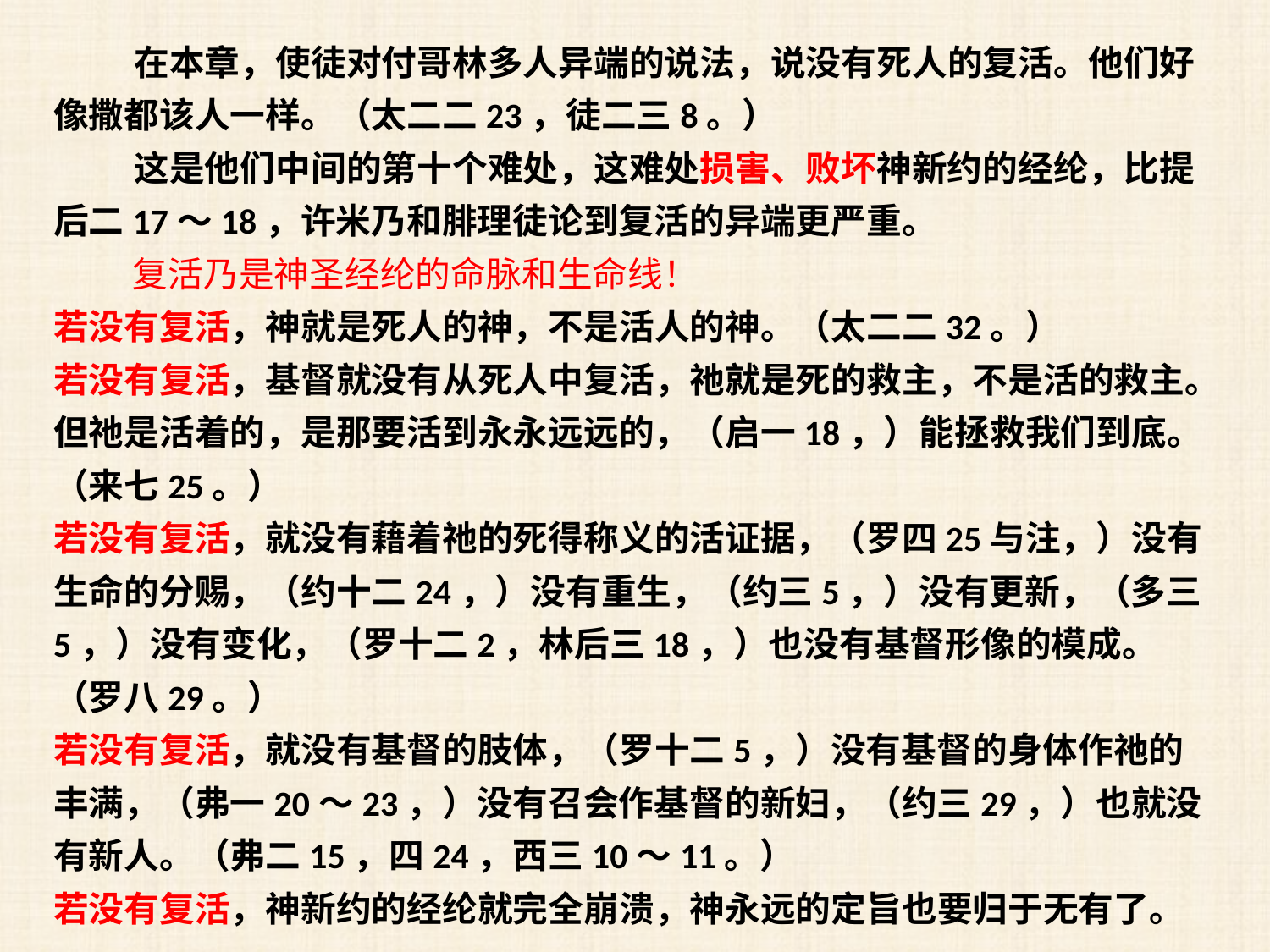

在本章，使徒对付哥林多人异端的说法，说没有死人的复活。他们好像撒都该人一样。（太二二23，徒二三8。）
         这是他们中间的第十个难处，这难处损害、败坏神新约的经纶，比提后二17～18，许米乃和腓理徒论到复活的异端更严重。
         复活乃是神圣经纶的命脉和生命线！
若没有复活，神就是死人的神，不是活人的神。（太二二32。）
若没有复活，基督就没有从死人中复活，祂就是死的救主，不是活的救主。但祂是活着的，是那要活到永永远远的，（启一18，）能拯救我们到底。（来七25。）
若没有复活，就没有藉着祂的死得称义的活证据，（罗四25与注，）没有生命的分赐，（约十二24，）没有重生，（约三5，）没有更新，（多三5，）没有变化，（罗十二2，林后三18，）也没有基督形像的模成。（罗八29。）
若没有复活，就没有基督的肢体，（罗十二5，）没有基督的身体作祂的丰满，（弗一20～23，）没有召会作基督的新妇，（约三29，）也就没有新人。（弗二15，四24，西三10～11。）
若没有复活，神新约的经纶就完全崩溃，神永远的定旨也要归于无有了。